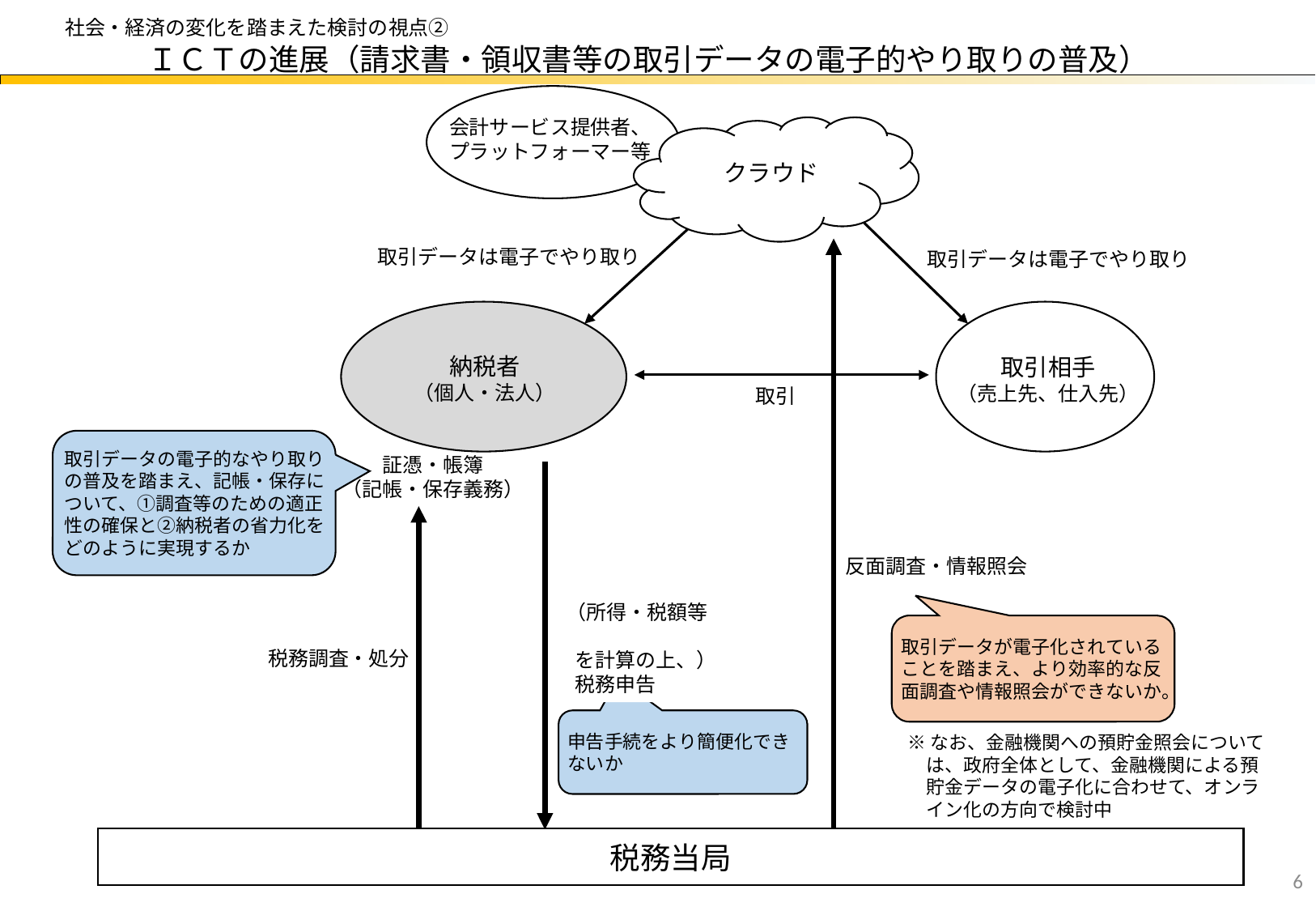

社会・経済の変化を踏まえた検討の視点②
ＩＣＴの進展（請求書・領収書等の取引データの電子的やり取りの普及）

会計サービス提供者、
プラットフォーマー等

クラウド
取引データは電子でやり取り

取引データは電子でやり取り

納税者
（個人・法人）
取引相手
（売上先、仕入先）
取引

取引データの電子的なやり取りの普及を踏まえ、記帳・保存について、①調査等のための適正性の確保と②納税者の省力化をどのように実現するか
証憑・帳簿
（記帳・保存義務）
反面調査・情報照会
（所得・税額等
 を計算の上、）
 税務申告
取引データが電子化されていることを踏まえ、より効率的な反面調査や情報照会ができないか。
税務調査・処分
申告手続をより簡便化できないか
※なお、金融機関への預貯金照会について
　は、政府全体として、金融機関による預
　貯金データの電子化に合わせて、オンラ
　イン化の方向で検討中
税務当局
6